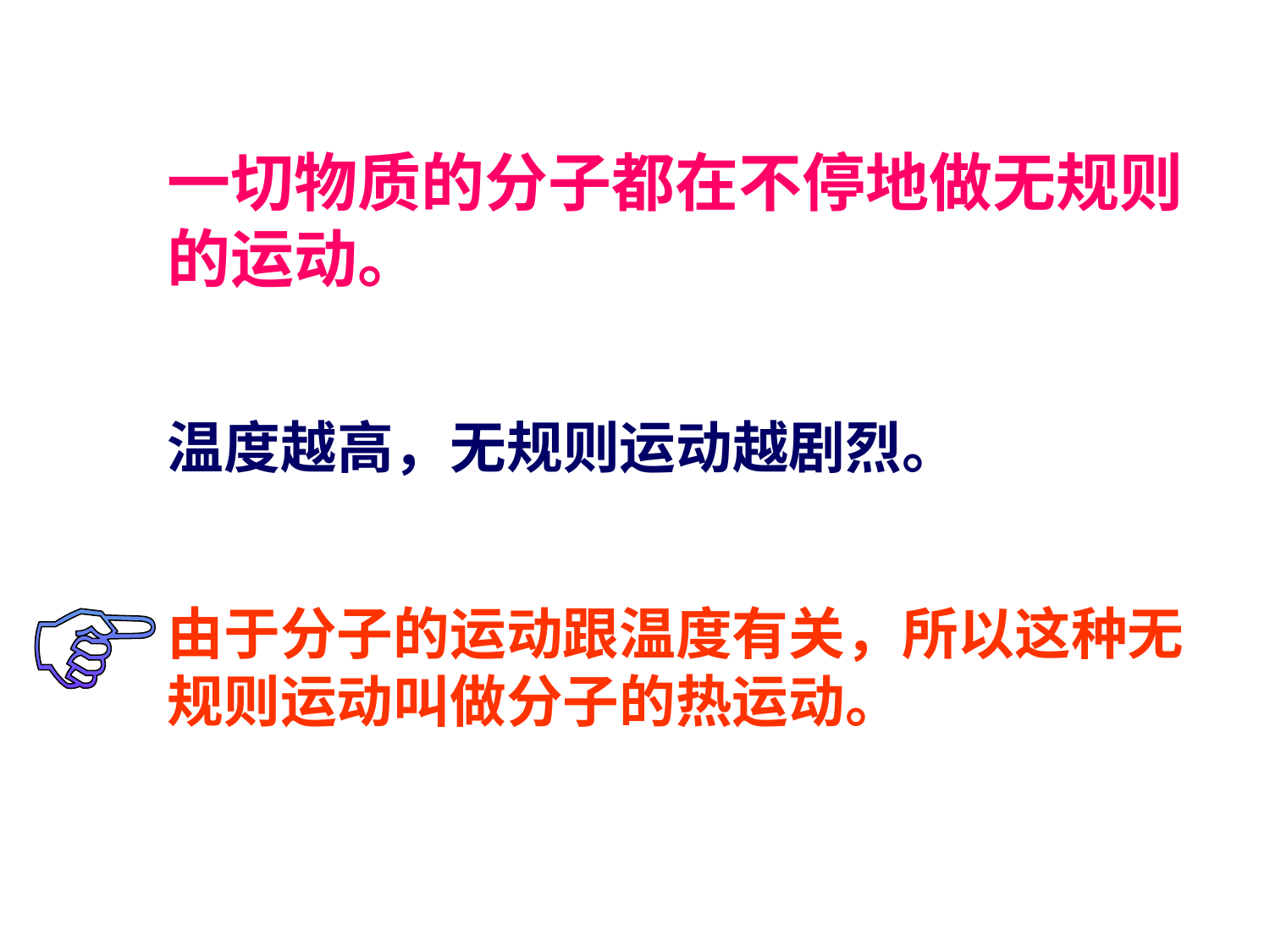

一切物质的分子都在不停地做无规则的运动。
温度越高，无规则运动越剧烈。
由于分子的运动跟温度有关，所以这种无规则运动叫做分子的热运动。